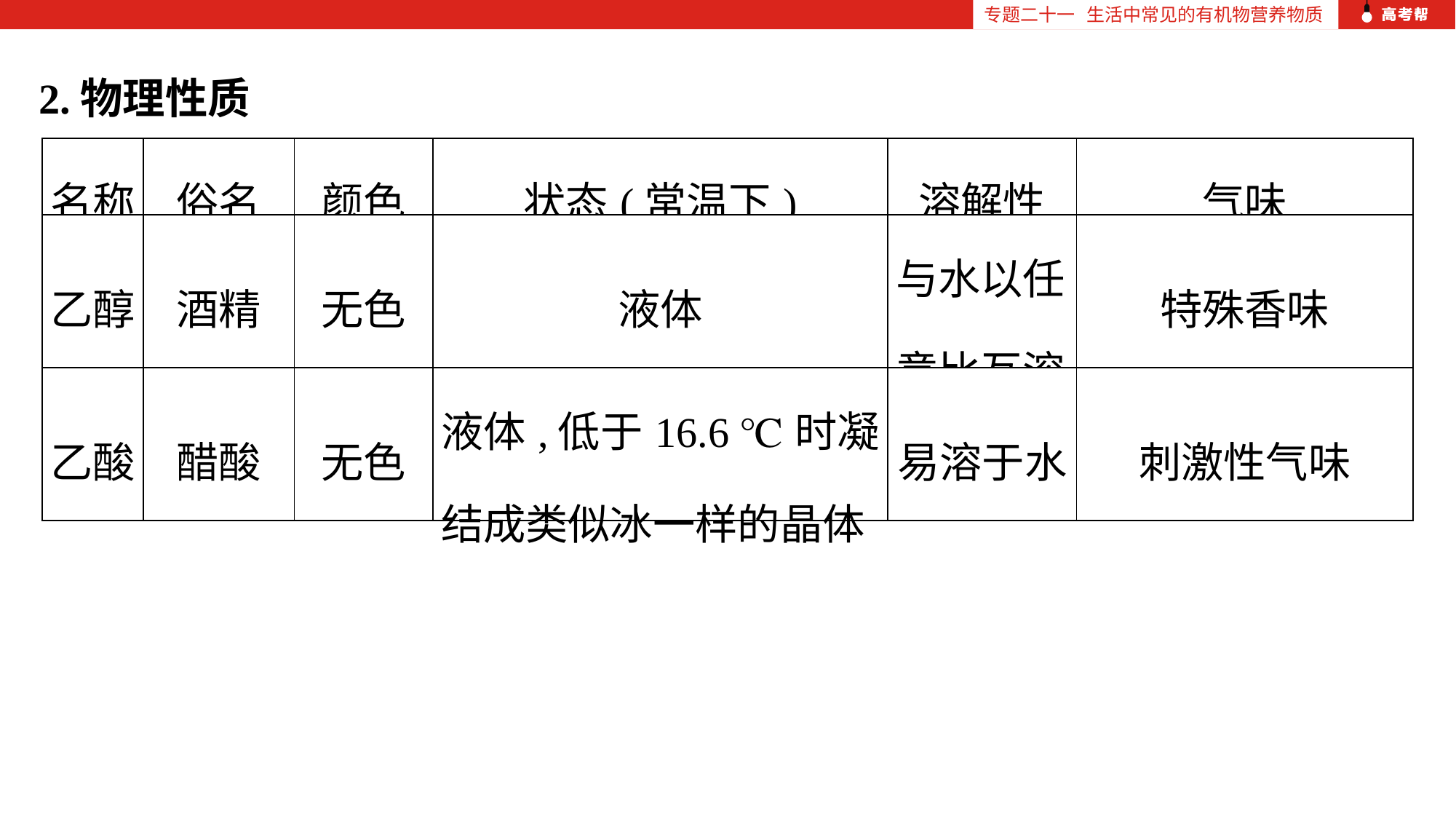

专题二十一   生活中常见的有机物营养物质
2.物理性质
| 名称 | 俗名 | 颜色 | 状态(常温下) | 溶解性 | 气味 |
| --- | --- | --- | --- | --- | --- |
| 乙醇 | 酒精 | 无色 | 液体 | 与水以任意比互溶 | 特殊香味 |
| 乙酸 | 醋酸 | 无色 | 液体,低于16.6 ℃时凝结成类似冰一样的晶体 | 易溶于水 | 刺激性气味 |